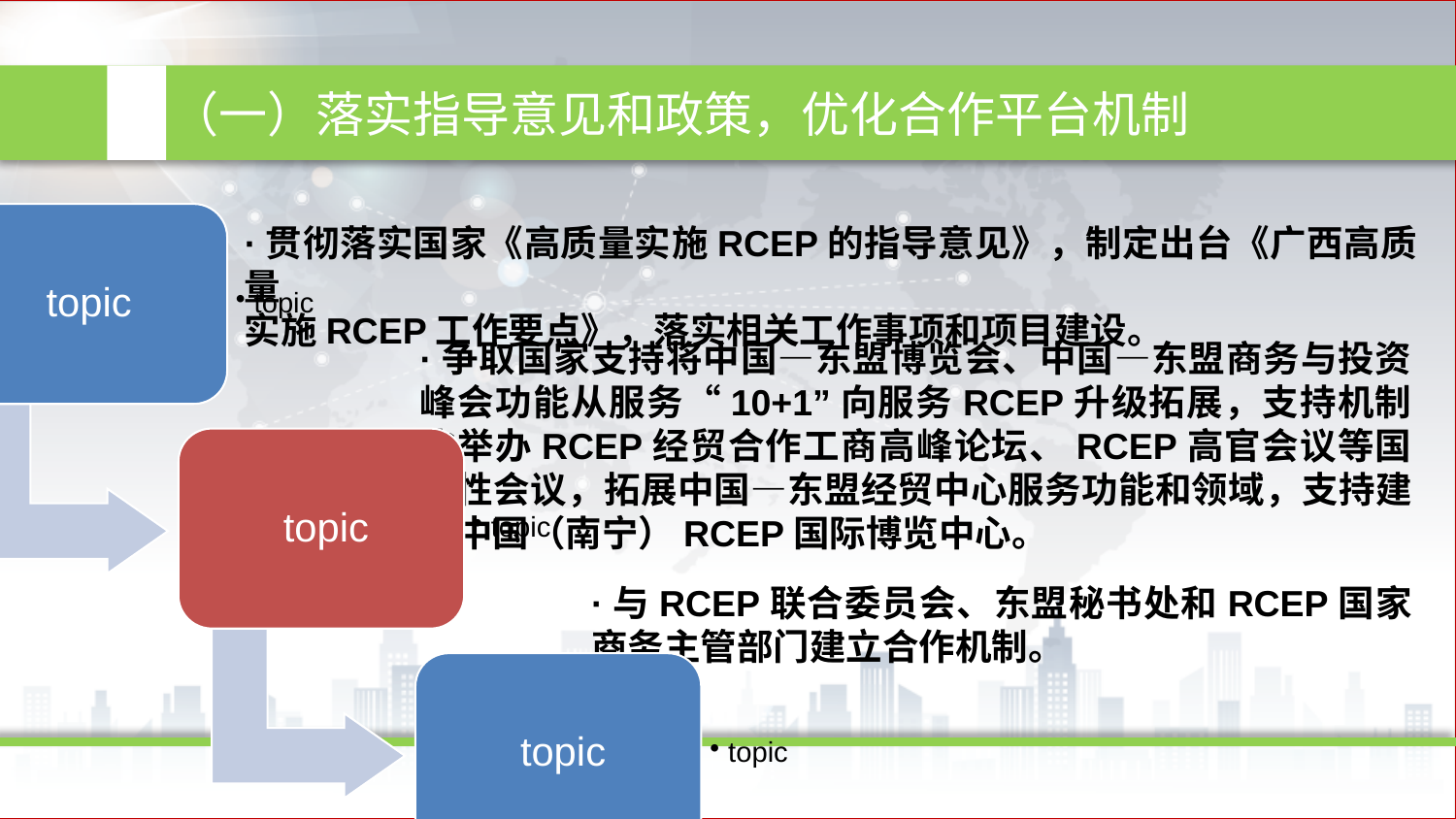

（一）落实指导意见和政策，优化合作平台机制
topic
topic
topic
topic
topic
topic
·贯彻落实国家《高质量实施RCEP的指导意见》，制定出台《广西高质量
实施RCEP工作要点》，落实相关工作事项和项目建设。
·争取国家支持将中国—东盟博览会、中国—东盟商务与投资峰会功能从服务“10+1”向服务RCEP升级拓展，支持机制化举办RCEP经贸合作工商高峰论坛、RCEP高官会议等国际性会议，拓展中国—东盟经贸中心服务功能和领域，支持建设中国（南宁）RCEP国际博览中心。
·与RCEP联合委员会、东盟秘书处和RCEP国家商务主管部门建立合作机制。